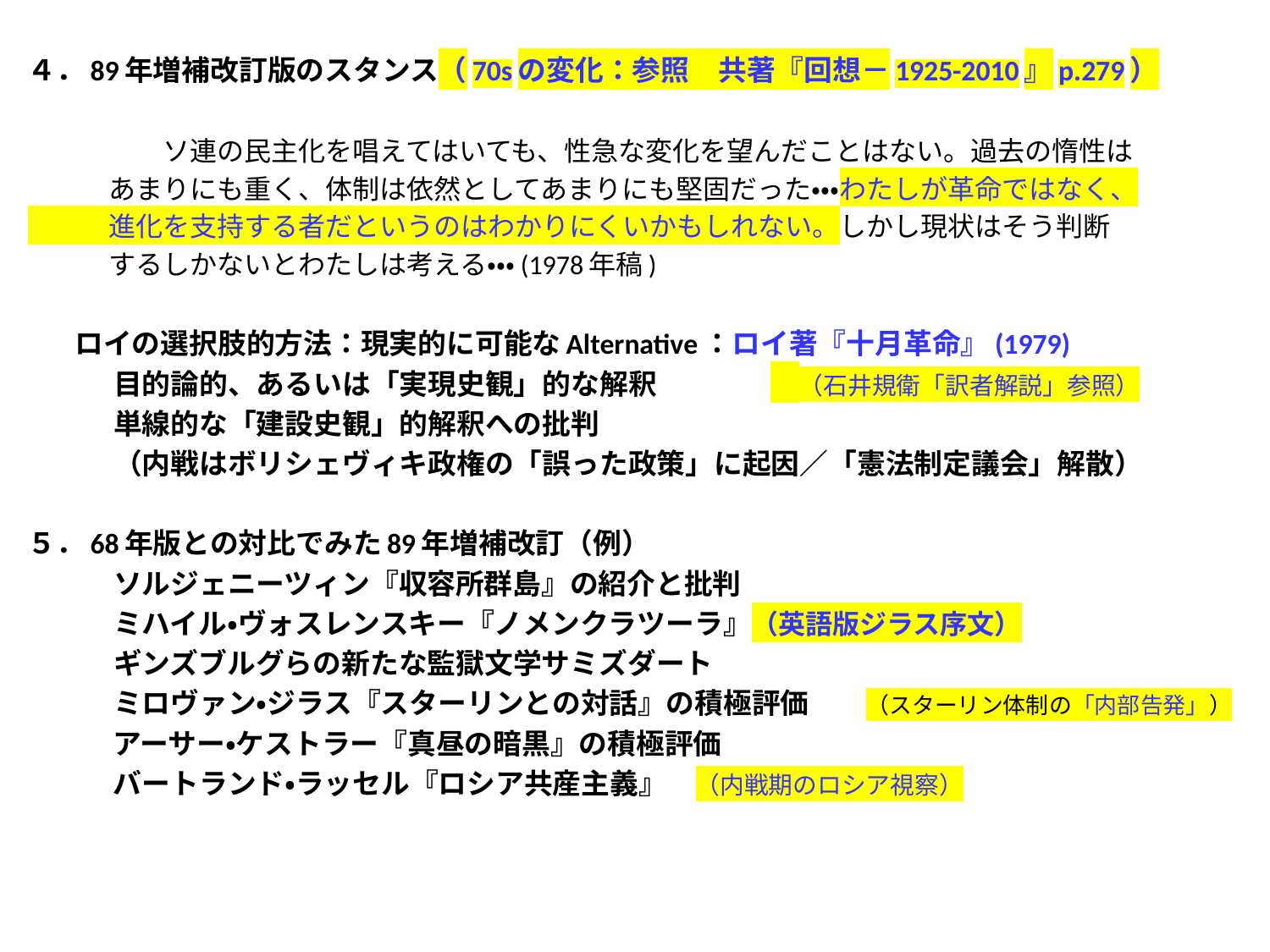

４．89年増補改訂版のスタンス（70sの変化：参照　共著『回想－1925-2010』p.279）

　　　　　ソ連の民主化を唱えてはいても、性急な変化を望んだことはない。過去の惰性は
　　　あまりにも重く、体制は依然としてあまりにも堅固だった・・・わたしが革命ではなく、
　　　進化を支持する者だというのはわかりにくいかもしれない。しかし現状はそう判断
　　　するしかないとわたしは考える・・・(1978年稿)

 　 ロイの選択肢的方法：現実的に可能なAlternative：ロイ著『十月革命』(1979)
　　　目的論的、あるいは「実現史観」的な解釈　　　　　（石井規衛「訳者解説」参照）
　　　単線的な「建設史観」的解釈への批判
　　　（内戦はボリシェヴィキ政権の「誤った政策」に起因／「憲法制定議会」解散）

５．68年版との対比でみた89年増補改訂（例）
　　　ソルジェニーツィン『収容所群島』の紹介と批判
　　　ミハイル・ヴォスレンスキー『ノメンクラツーラ』（英語版ジラス序文）
　　　ギンズブルグらの新たな監獄文学サミズダート
　　　ミロヴァン・ジラス『スターリンとの対話』の積極評価　　（スターリン体制の「内部告発」）
　　　アーサー・ケストラー『真昼の暗黒』の積極評価
　　　バートランド・ラッセル『ロシア共産主義』　（内戦期のロシア視察）